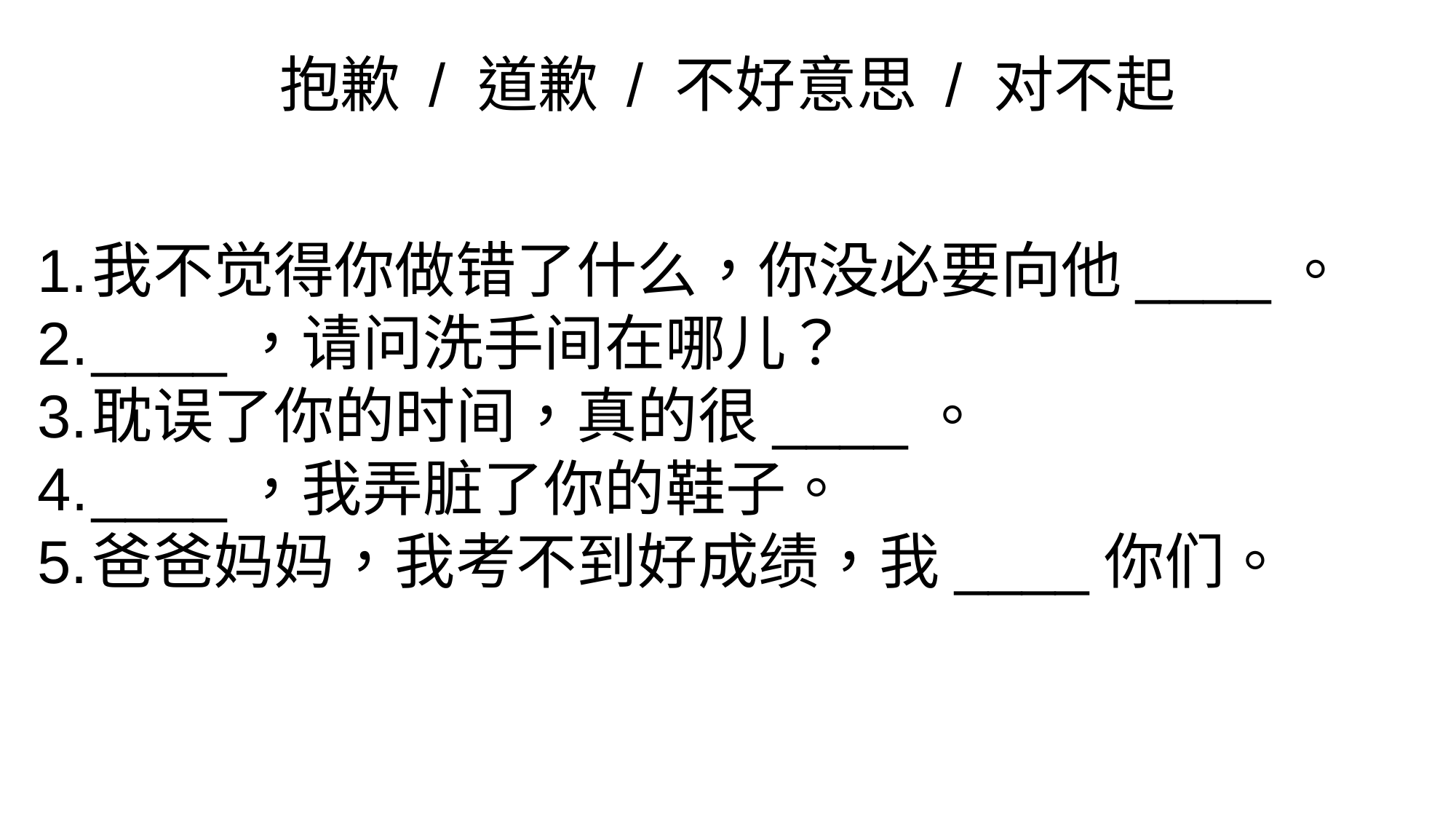

# 抱歉 / 道歉 / 不好意思 / 对不起
我不觉得你做错了什么，你没必要向他____。
____，请问洗手间在哪儿？
耽误了你的时间，真的很____。
____，我弄脏了你的鞋子。
爸爸妈妈，我考不到好成绩，我____你们。